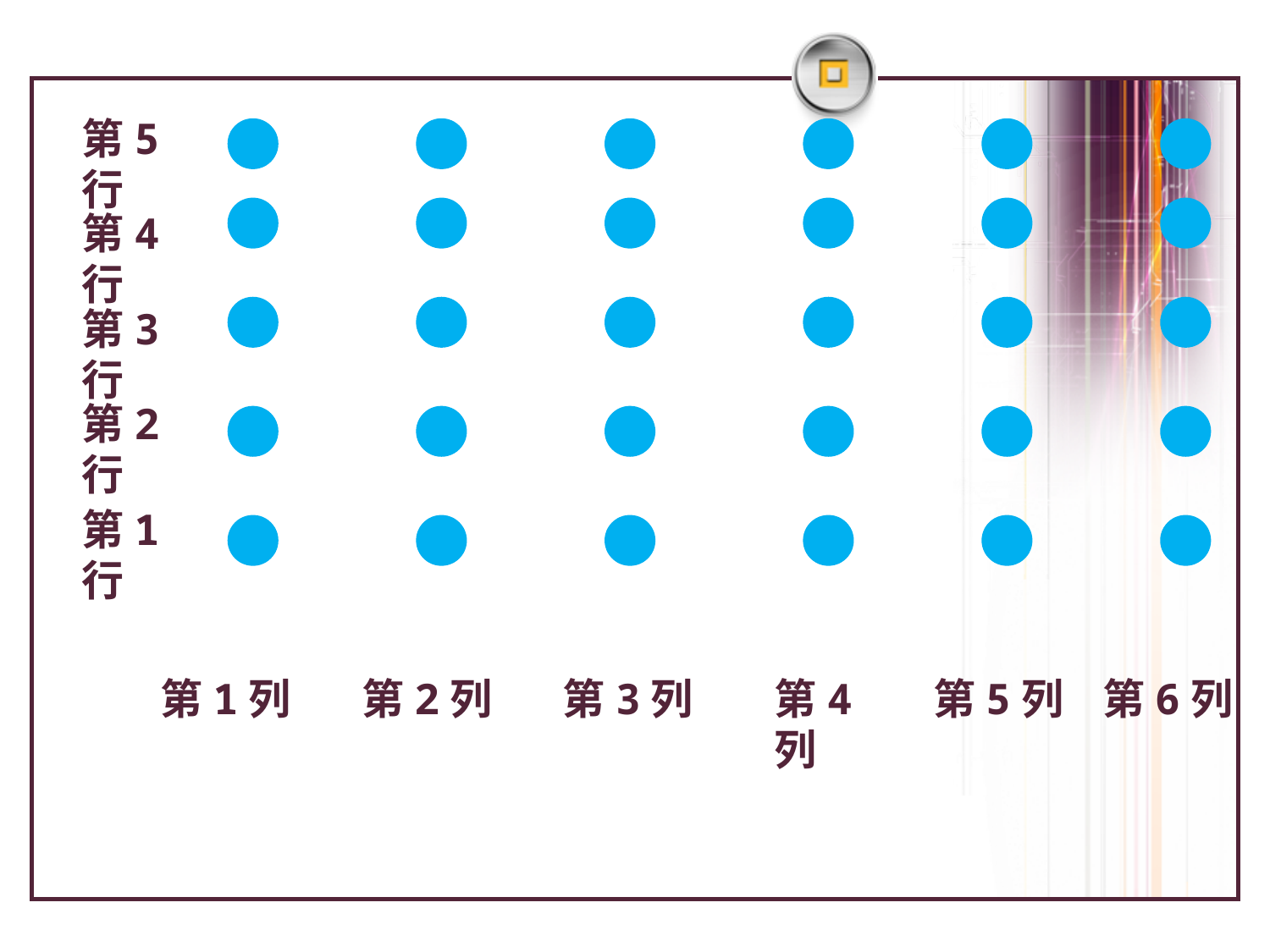

第5行

第4行
第3行

第2行

第1行

第1列
第2列
第3列
第4列
第5列
第6列